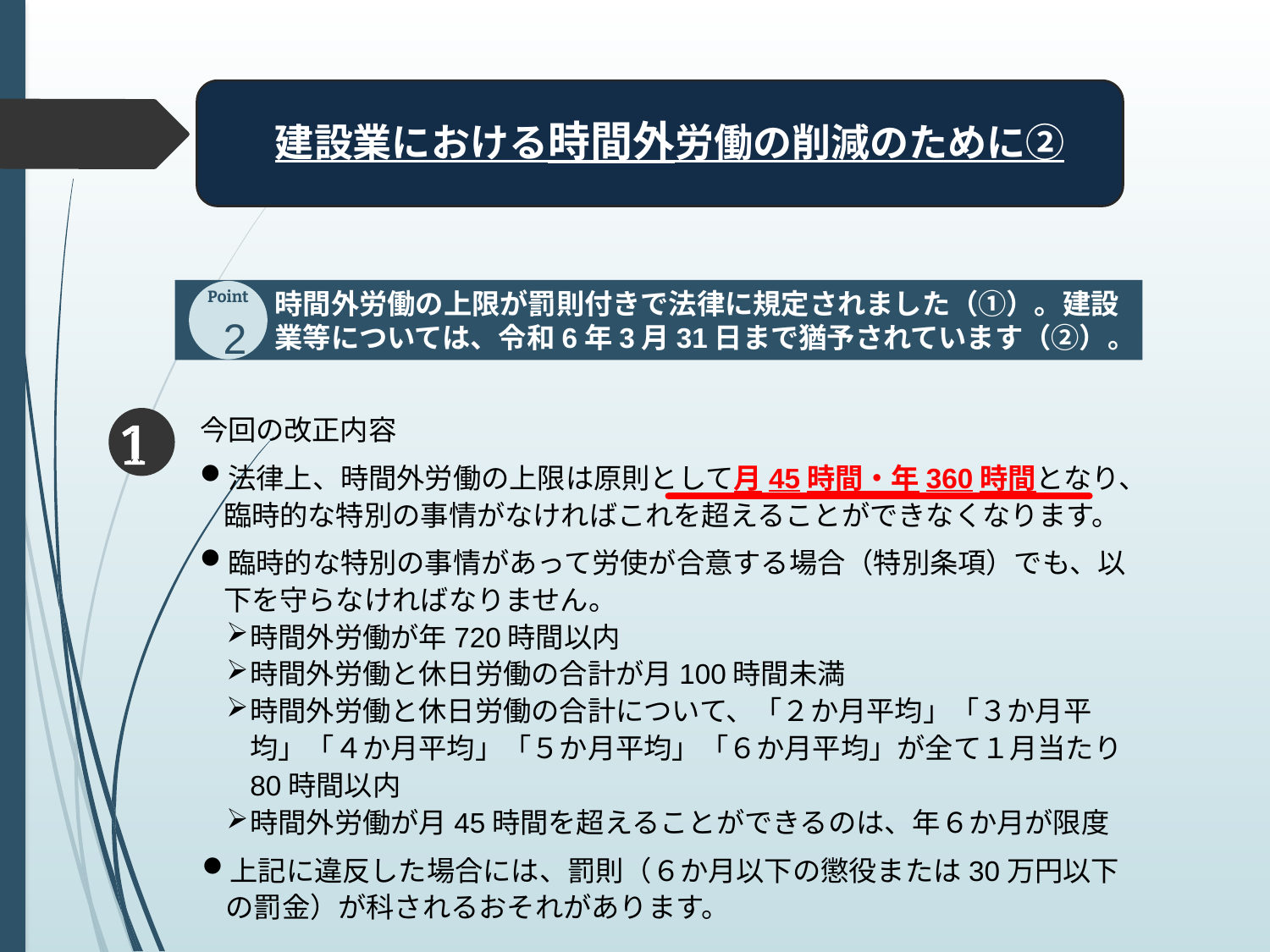

建設業における時間外労働の削減のために②
時間外労働の上限が罰則付きで法律に規定されました（①）。建設業等については、令和6年3月31日まで猶予されています（②）。
Point

2
1
今回の改正内容
法律上、時間外労働の上限は原則として月45時間・年360時間となり、臨時的な特別の事情がなければこれを超えることができなくなります。
臨時的な特別の事情があって労使が合意する場合（特別条項）でも、以下を守らなければなりません。
時間外労働が年720時間以内
時間外労働と休日労働の合計が月100時間未満
時間外労働と休日労働の合計について、「２か月平均」「３か月平均」「４か月平均」「５か月平均」「６か月平均」が全て１月当たり80時間以内
時間外労働が月45時間を超えることができるのは、年６か月が限度
上記に違反した場合には、罰則（６か月以下の懲役または30万円以下の罰金）が科されるおそれがあります。